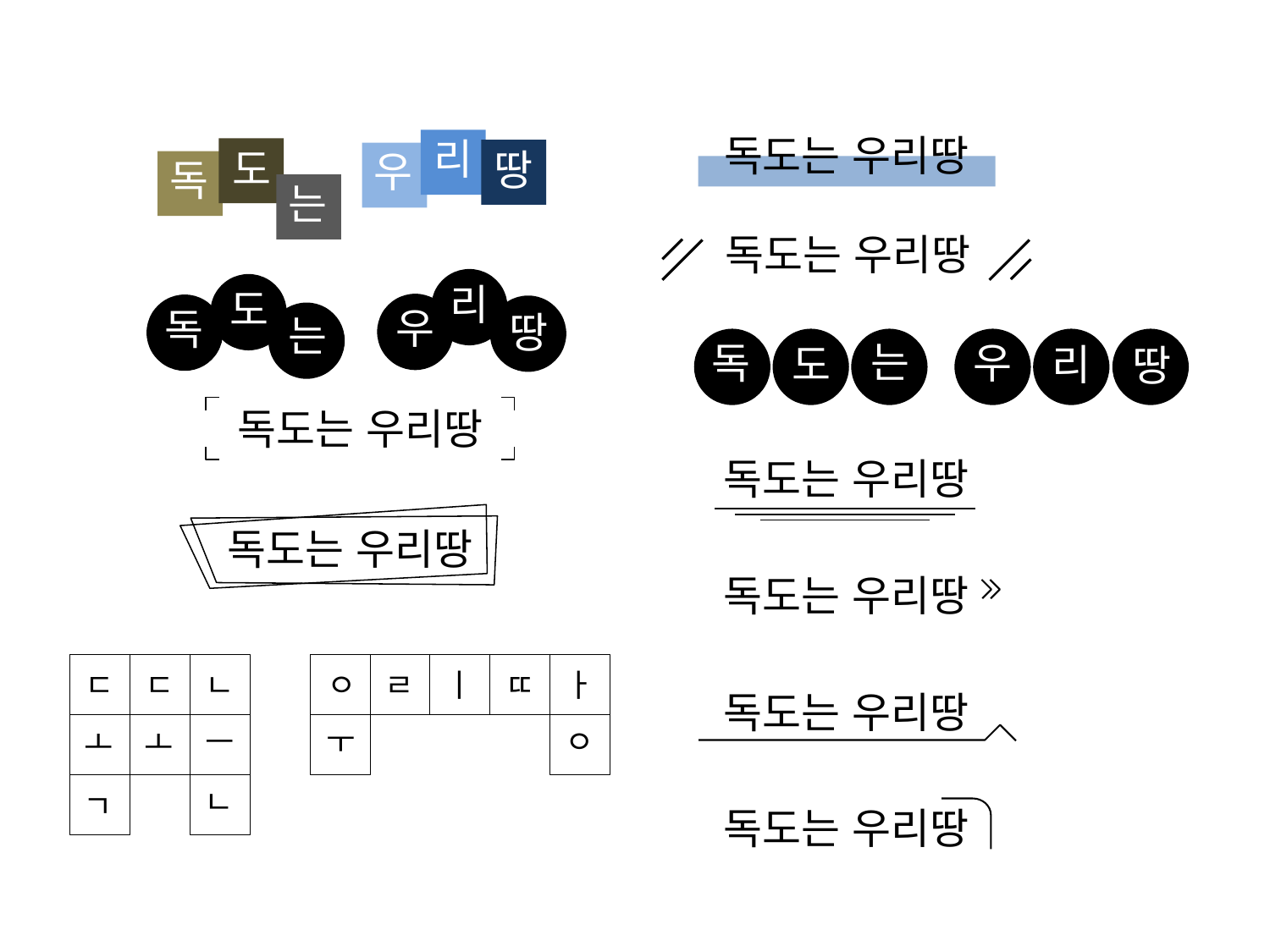

독도는 우리땅
리

도
땅

우

독

는

독도는 우리땅

리

도

우

독

땅

는

독

도

는

우

리

땅
독도는 우리땅

독도는 우리땅

독도는 우리땅
독도는 우리땅

ㄷ
ㄷ
ㄴ
ㅇ
ㄹ
ㅣ
ㄸ
ㅏ
독도는 우리땅

ㅡ
ㅜ
ㅇ
ㅗ
ㅗ

ㄴ
ㄱ
독도는 우리땅